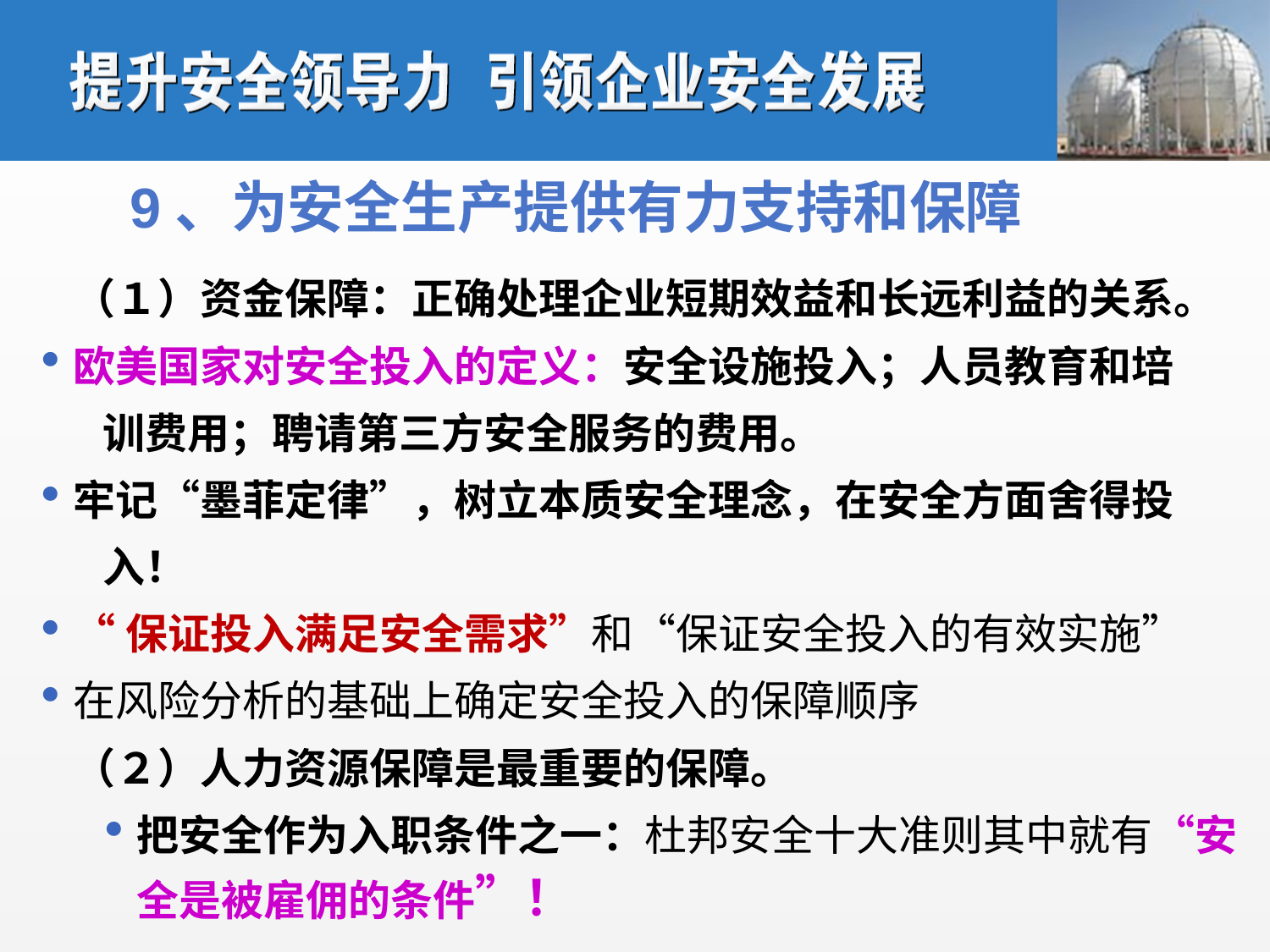

9、为安全生产提供有力支持和保障
（１）资金保障：正确处理企业短期效益和长远利益的关系。
欧美国家对安全投入的定义：安全设施投入；人员教育和培
  训费用；聘请第三方安全服务的费用。
牢记“墨菲定律”，树立本质安全理念，在安全方面舍得投
  入！
“保证投入满足安全需求”和“保证安全投入的有效实施”
在风险分析的基础上确定安全投入的保障顺序
（２）人力资源保障是最重要的保障。
把安全作为入职条件之一：杜邦安全十大准则其中就有“安全是被雇佣的条件”！
76